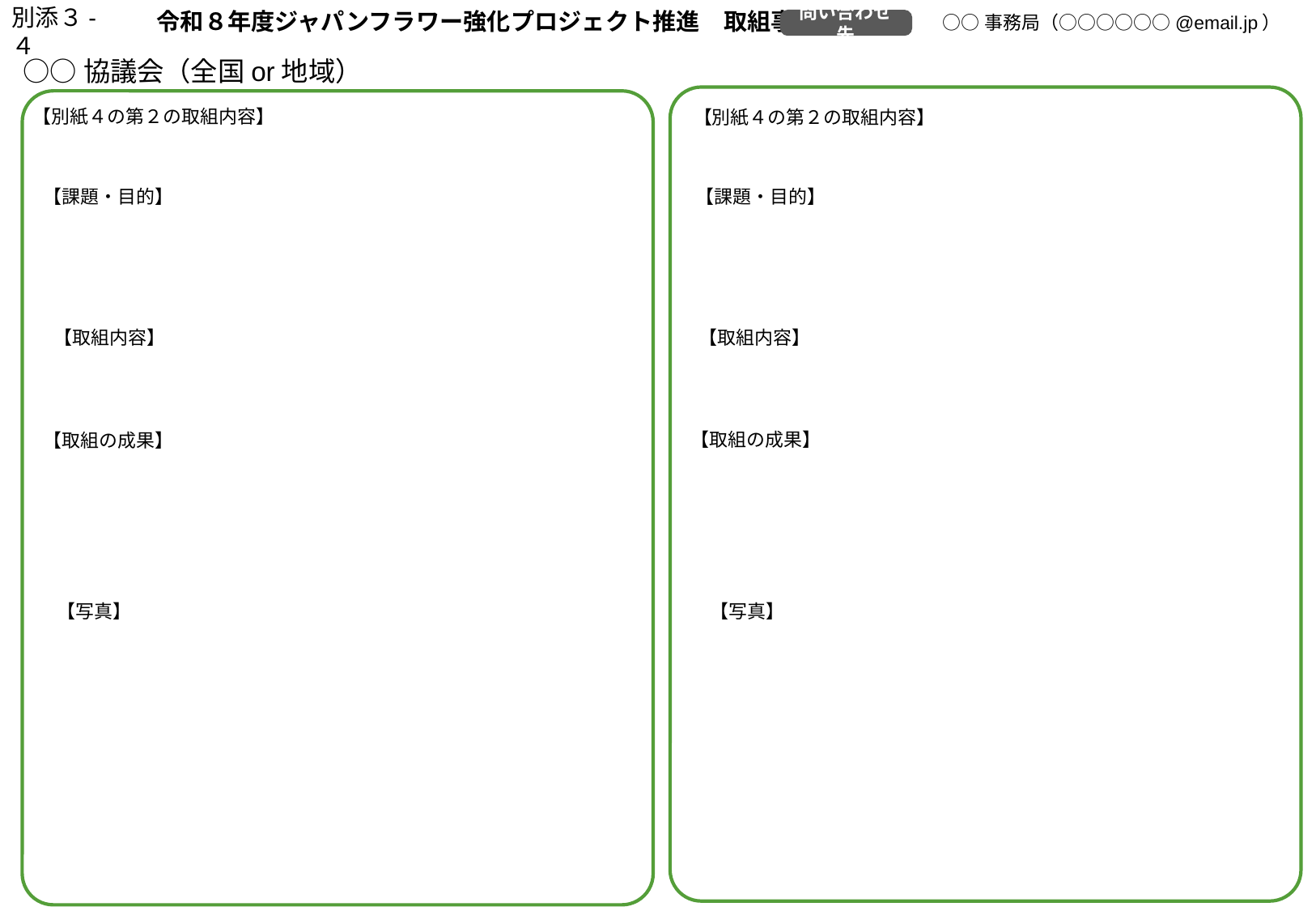

別添３-４
　令和８年度ジャパンフラワー強化プロジェクト推進　取組事例
○○事務局（○○○○○○@email.jp）
問い合わせ先
○○協議会（全国or地域）

【課題・目的】
【取組内容】
【取組の成果】
【写真】
【別紙４の第２の取組内容】
【別紙４の第２の取組内容】
【課題・目的】
【取組内容】
【取組の成果】
【写真】